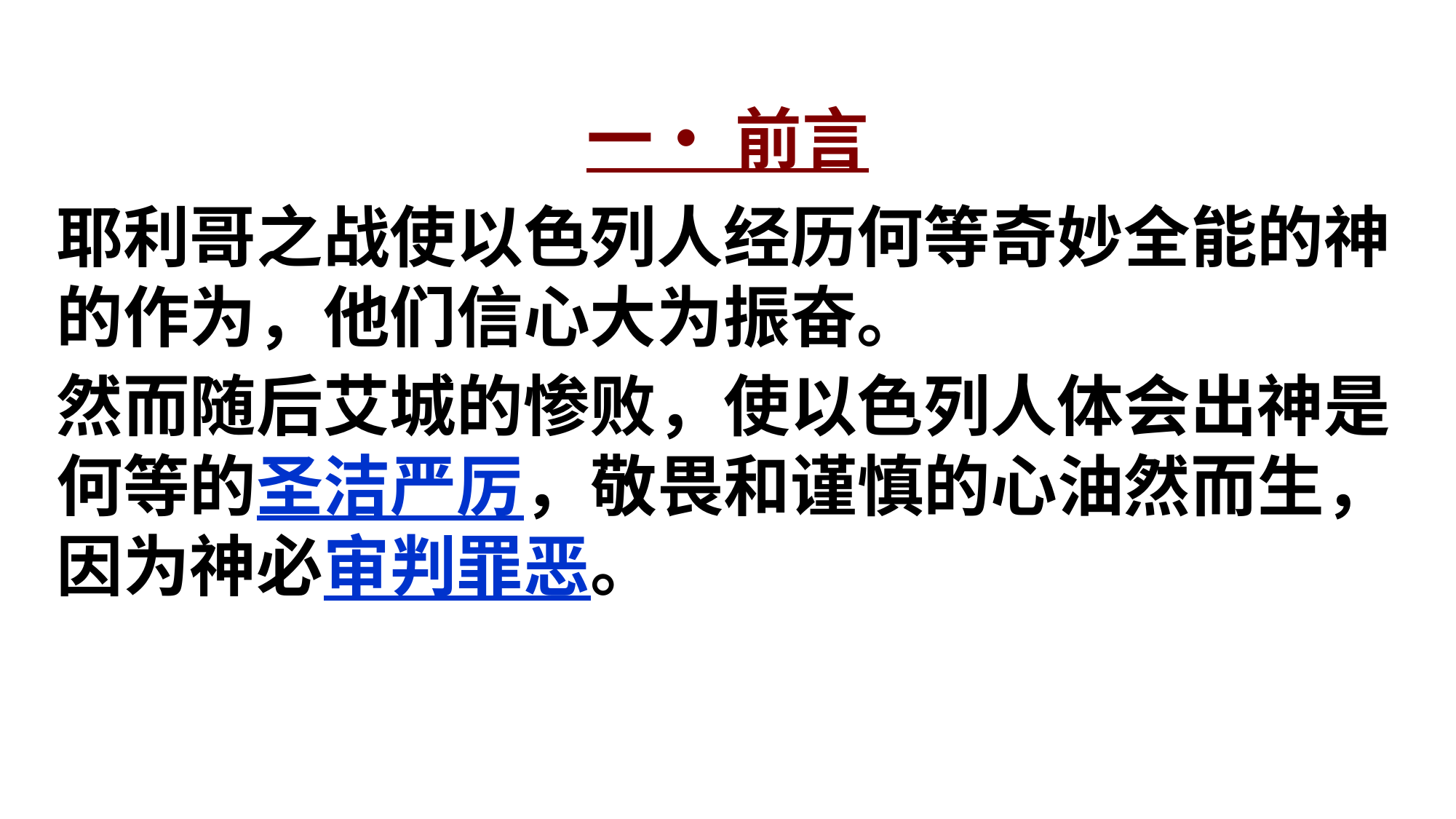

一‧ 前言
耶利哥之战使以色列人经历何等奇妙全能的神的作为，他们信心大为振奋。
然而随后艾城的惨败，使以色列人体会出神是何等的圣洁严厉，敬畏和谨慎的心油然而生，因为神必审判罪恶。